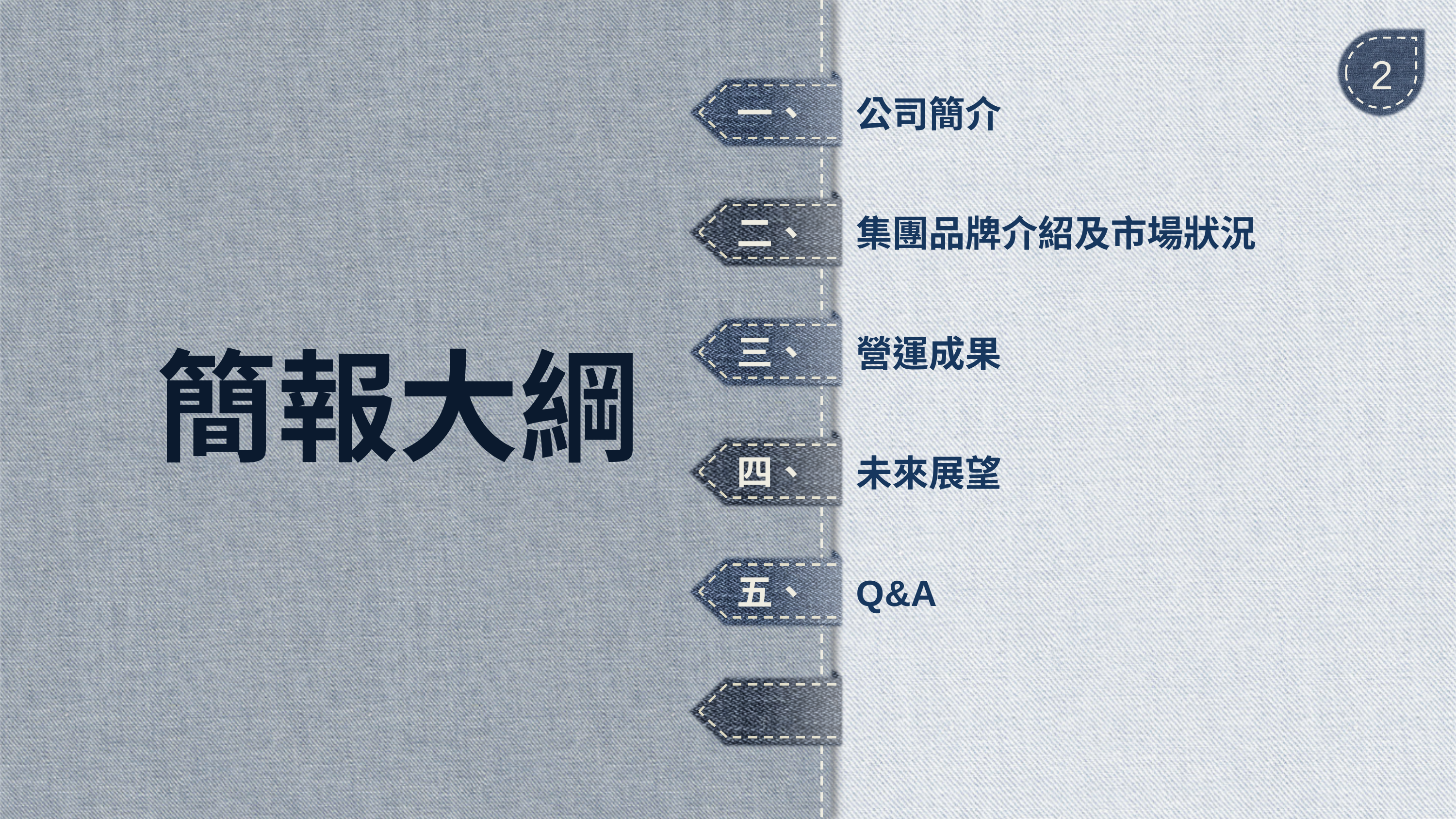

2
公司簡介
一、
集團品牌介紹及市場狀況
簡報大綱
二、
營運成果
三、
未來展望
四、
Q&A
五、